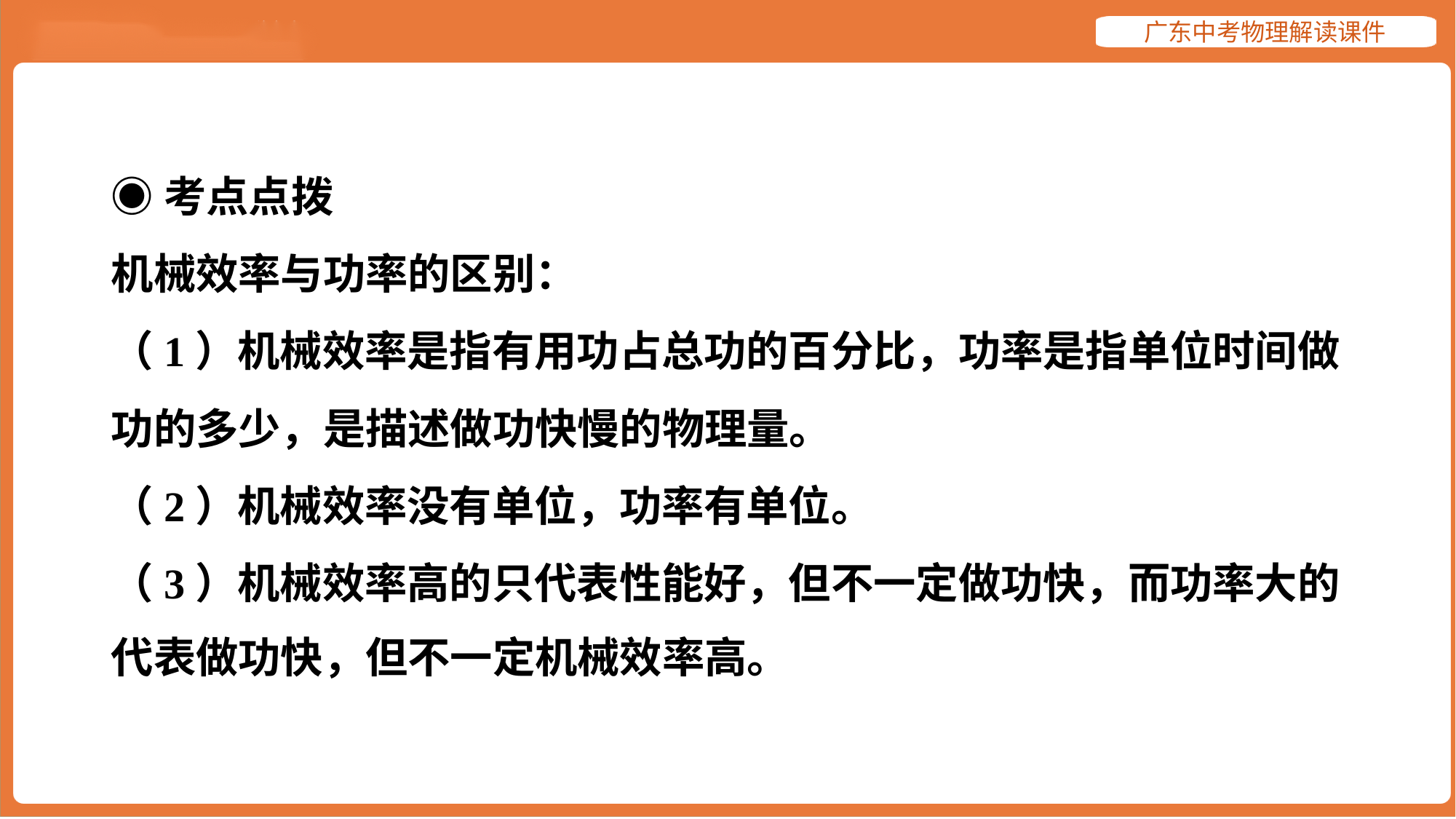

◉考点点拨
机械效率与功率的区别：
（1）机械效率是指有用功占总功的百分比，功率是指单位时间做
功的多少，是描述做功快慢的物理量。
（2）机械效率没有单位，功率有单位。
（3）机械效率高的只代表性能好，但不一定做功快，而功率大的
代表做功快，但不一定机械效率高。